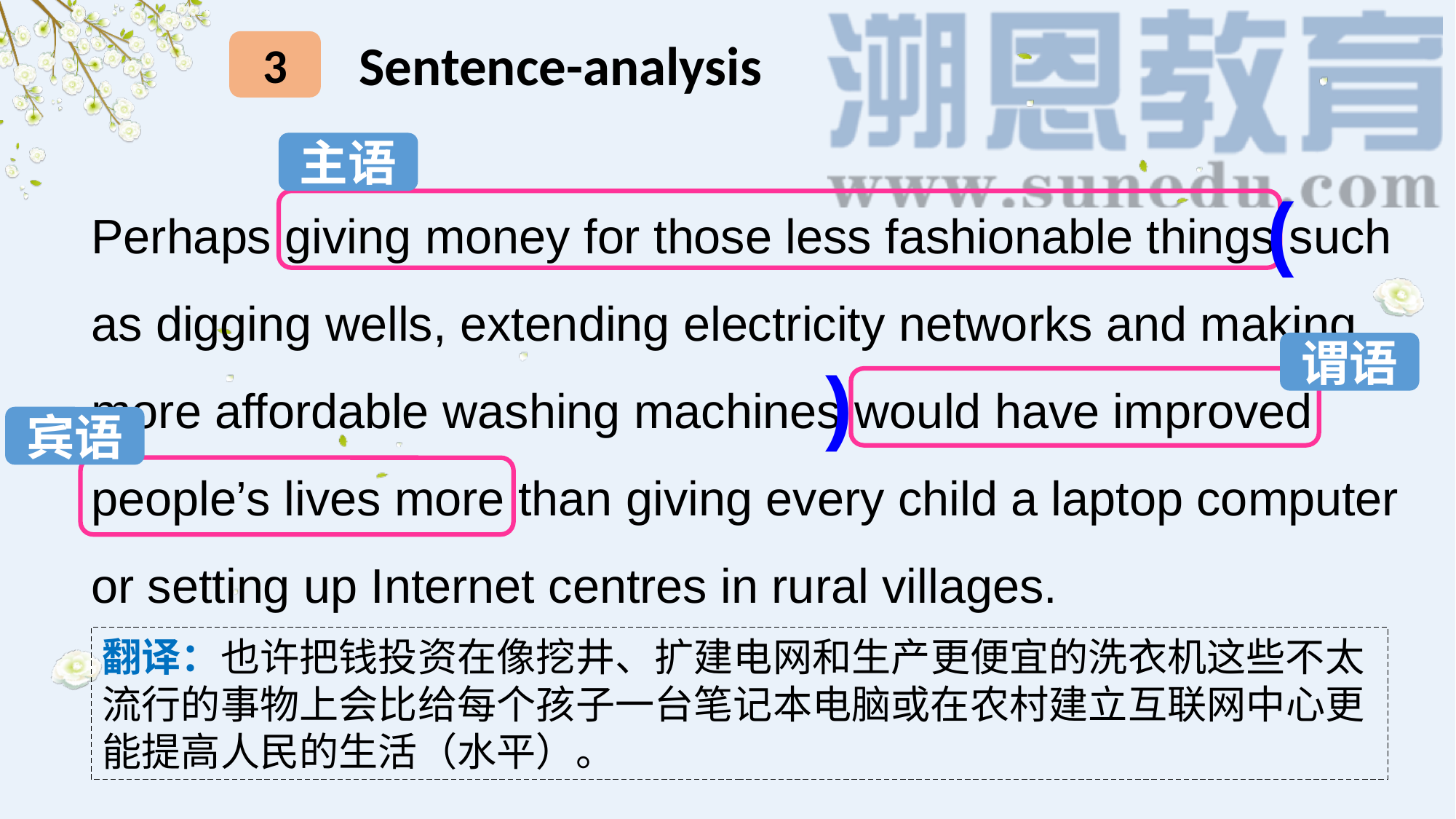

Sentence-analysis
3
主语
Perhaps giving money for those less fashionable things such as digging wells, extending electricity networks and making more affordable washing machines would have improved people’s lives more than giving every child a laptop computer or setting up Internet centres in rural villages.
(

谓语
)

宾语

翻译：也许把钱投资在像挖井、扩建电网和生产更便宜的洗衣机这些不太流行的事物上会比给每个孩子一台笔记本电脑或在农村建立互联网中心更能提高人民的生活（水平）。